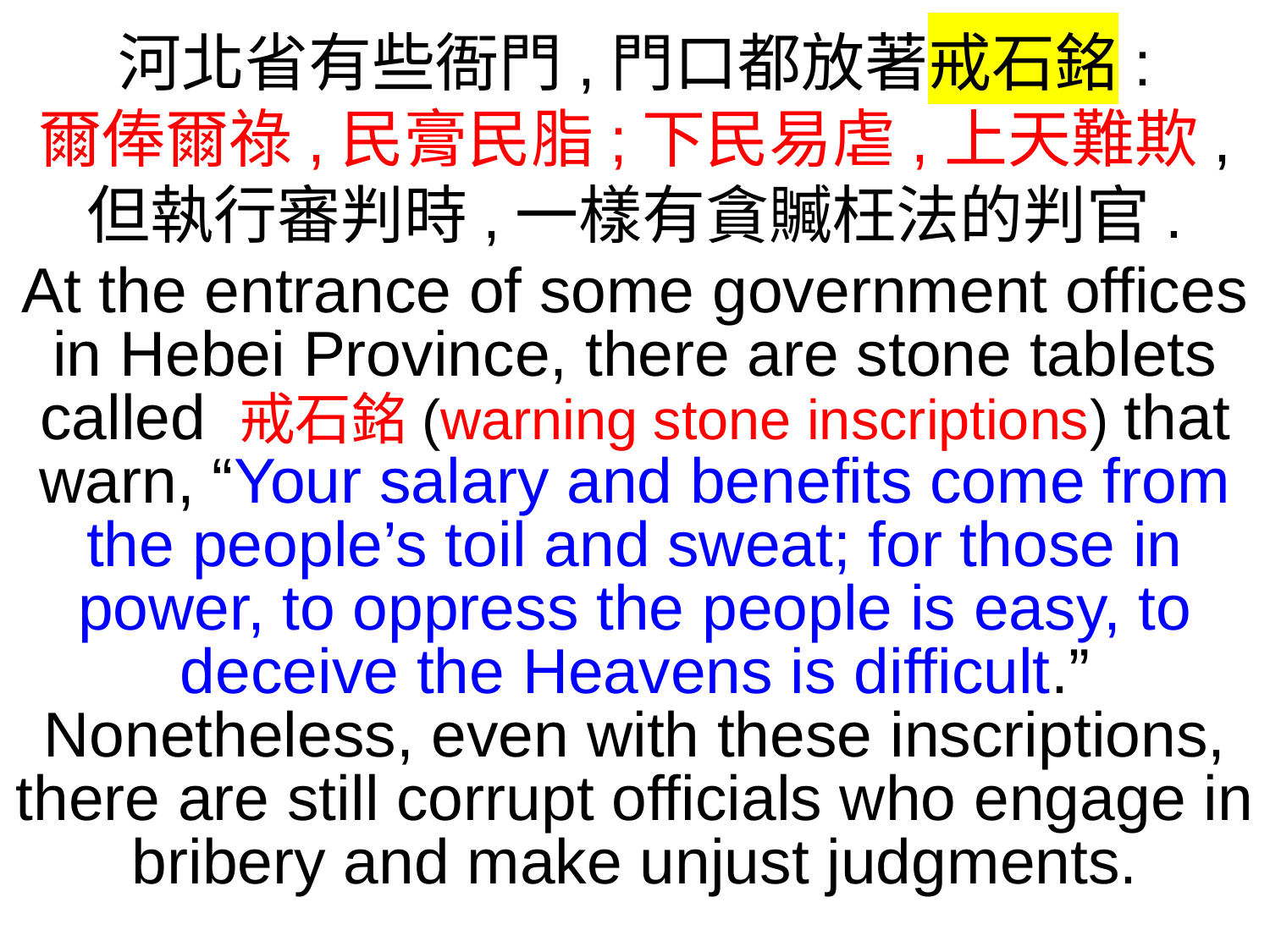

河北省有些衙門,門口都放著戒石銘:
爾俸爾祿,民膏民脂;下民易虐,上天難欺,
但執行審判時,一樣有貪贓枉法的判官.
At the entrance of some government offices in Hebei Province, there are stone tablets called 戒石銘(warning stone inscriptions) that warn, “Your salary and benefits come from the people’s toil and sweat; for those in power, to oppress the people is easy, to deceive the Heavens is difficult.” Nonetheless, even with these inscriptions, there are still corrupt officials who engage in bribery and make unjust judgments.